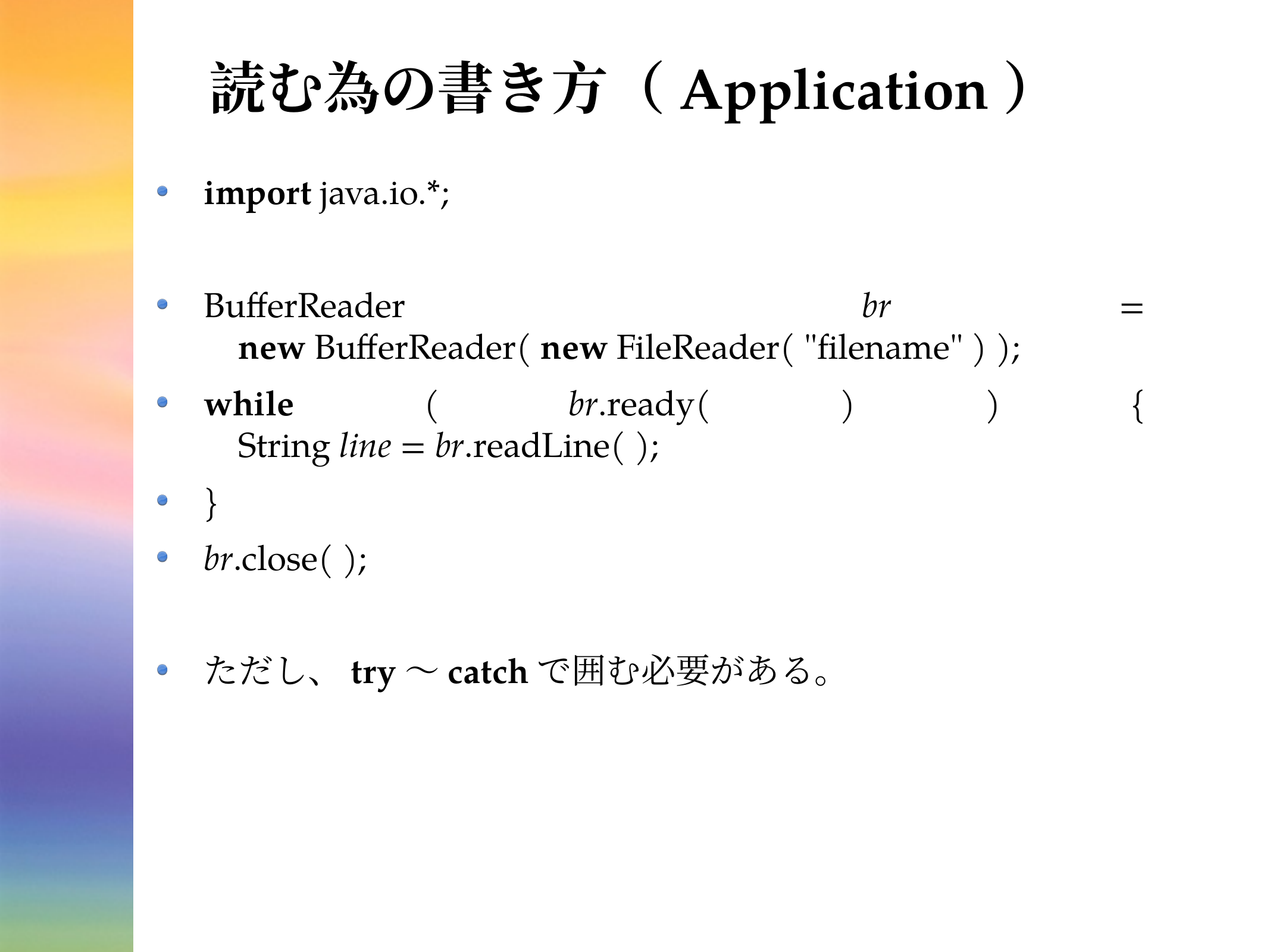

# 読む為の書き方（Application）
import java.io.*;

BufferReader  br =
    new BufferReader( new FileReader( "filename" ) );
while ( br.ready( ) ) {
    String line = br.readLine( );
}
br.close( );

ただし、try〜catchで囲む必要がある。